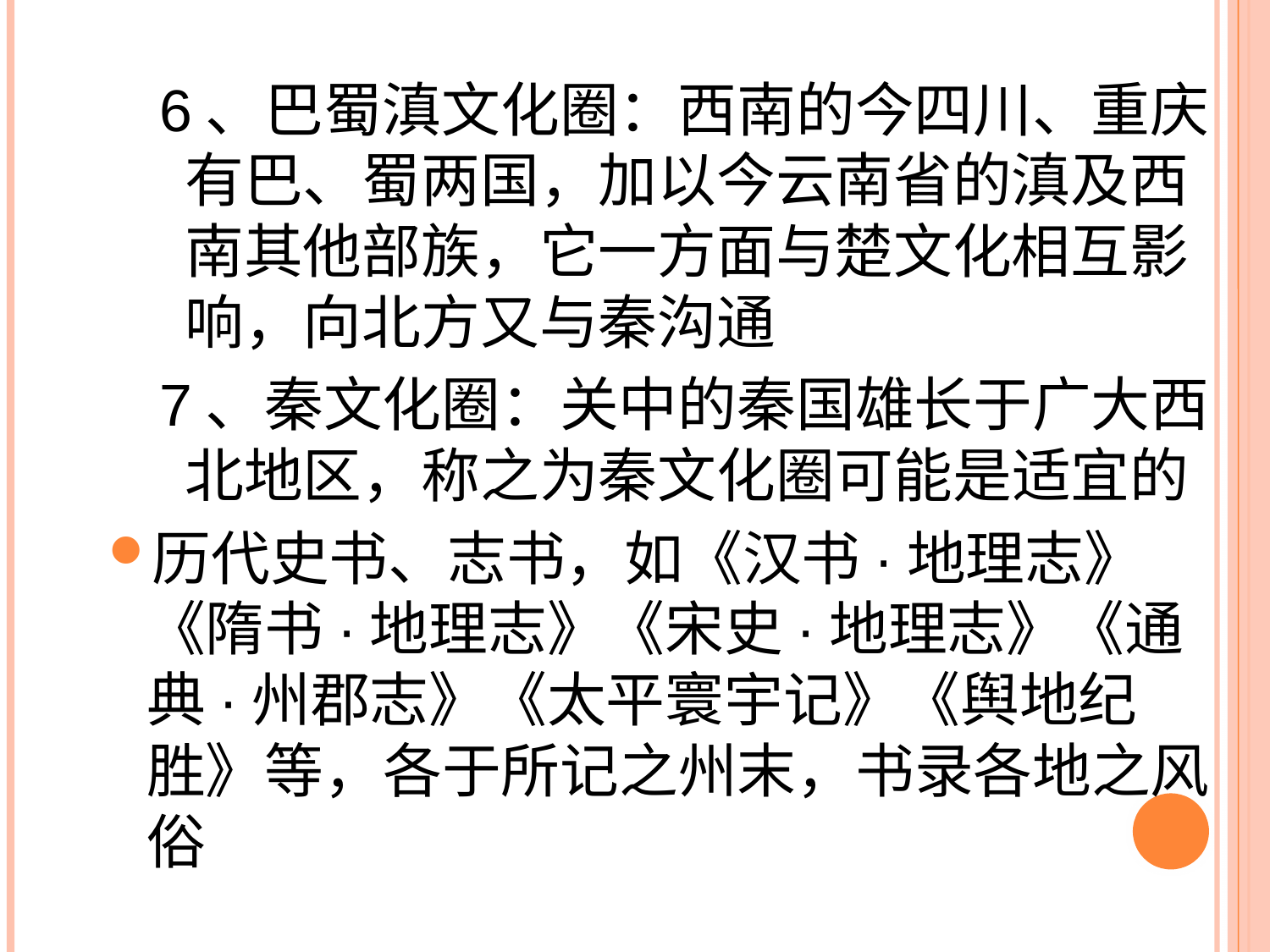

6、巴蜀滇文化圈：西南的今四川、重庆有巴、蜀两国，加以今云南省的滇及西南其他部族，它一方面与楚文化相互影响，向北方又与秦沟通
7、秦文化圈：关中的秦国雄长于广大西北地区，称之为秦文化圈可能是适宜的
历代史书、志书，如《汉书·地理志》《隋书·地理志》《宋史·地理志》《通典·州郡志》《太平寰宇记》《舆地纪胜》等，各于所记之州末，书录各地之风俗